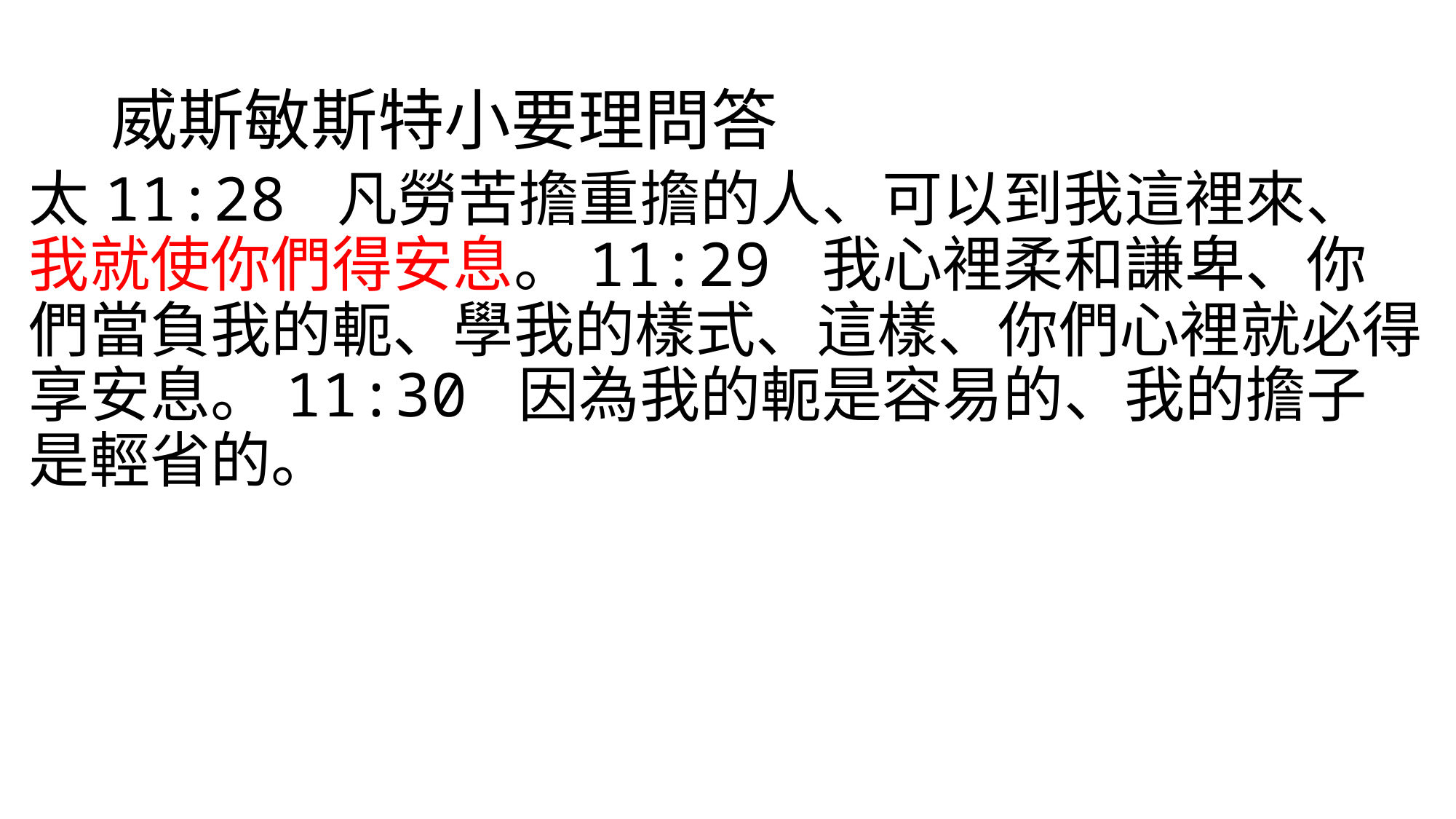

# 威斯敏斯特小要理問答
太11:28 凡勞苦擔重擔的人、可以到我這裡來、我就使你們得安息。11:29 我心裡柔和謙卑、你們當負我的軛、學我的樣式、這樣、你們心裡就必得享安息。11:30 因為我的軛是容易的、我的擔子是輕省的。